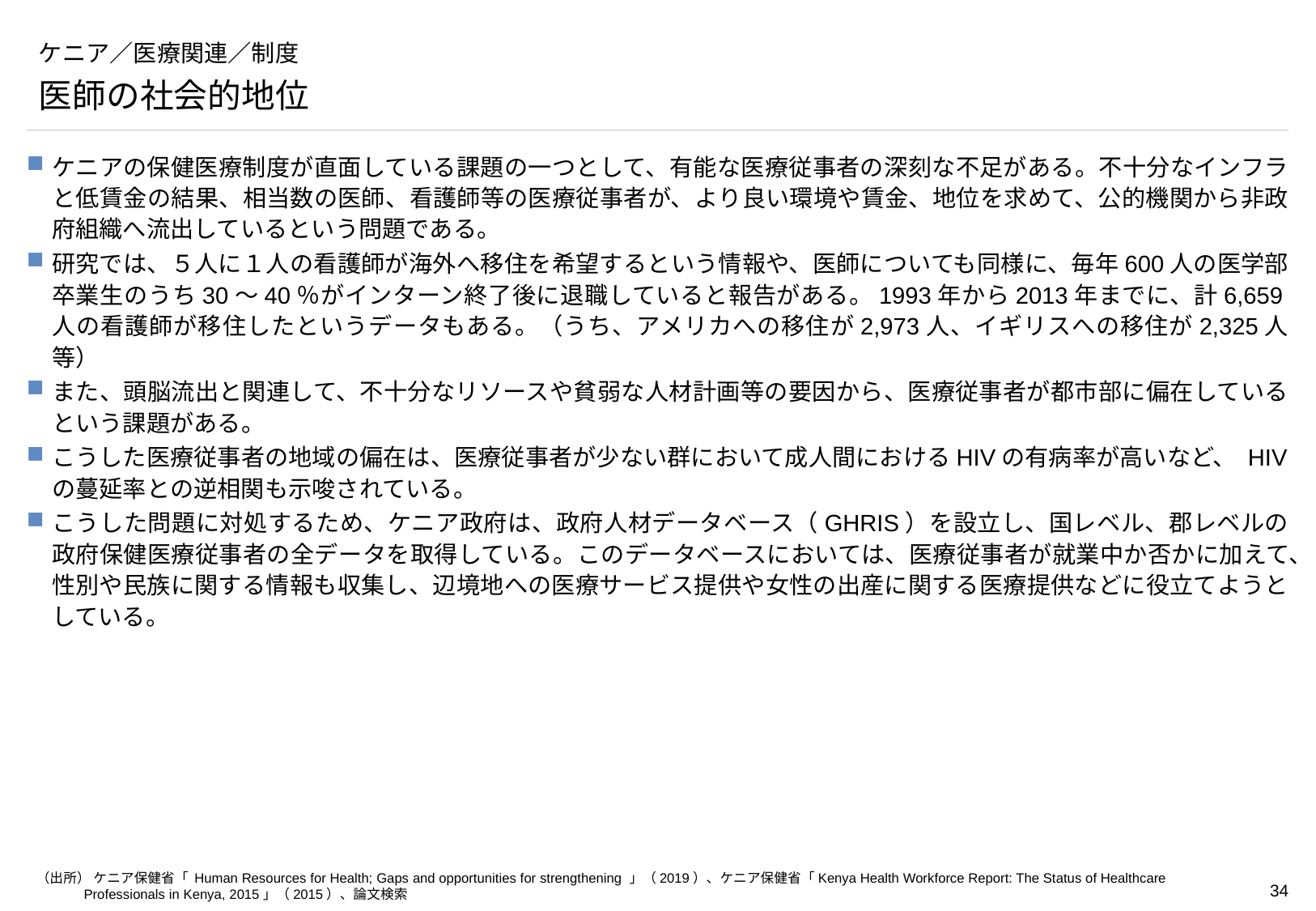

# ケニア／医療関連／制度
医師の社会的地位
ケニアの保健医療制度が直面している課題の一つとして、有能な医療従事者の深刻な不足がある。不十分なインフラと低賃金の結果、相当数の医師、看護師等の医療従事者が、より良い環境や賃金、地位を求めて、公的機関から非政府組織へ流出しているという問題である。
研究では、５人に１人の看護師が海外へ移住を希望するという情報や、医師についても同様に、毎年600人の医学部卒業生のうち30～40％がインターン終了後に退職していると報告がある。1993年から2013年までに、計6,659人の看護師が移住したというデータもある。（うち、アメリカへの移住が2,973人、イギリスへの移住が2,325人等）
また、頭脳流出と関連して、不十分なリソースや貧弱な人材計画等の要因から、医療従事者が都市部に偏在しているという課題がある。
こうした医療従事者の地域の偏在は、医療従事者が少ない群において成人間におけるHIVの有病率が高いなど、 HIVの蔓延率との逆相関も示唆されている。
こうした問題に対処するため、ケニア政府は、政府人材データベース（GHRIS）を設立し、国レベル、郡レベルの政府保健医療従事者の全データを取得している。このデータベースにおいては、医療従事者が就業中か否かに加えて、性別や民族に関する情報も収集し、辺境地への医療サービス提供や女性の出産に関する医療提供などに役立てようとしている。
（出所） ケニア保健省「 Human Resources for Health; Gaps and opportunities for strengthening 」（2019）、ケニア保健省「Kenya Health Workforce Report: The Status of Healthcare Professionals in Kenya, 2015」（2015）、論文検索